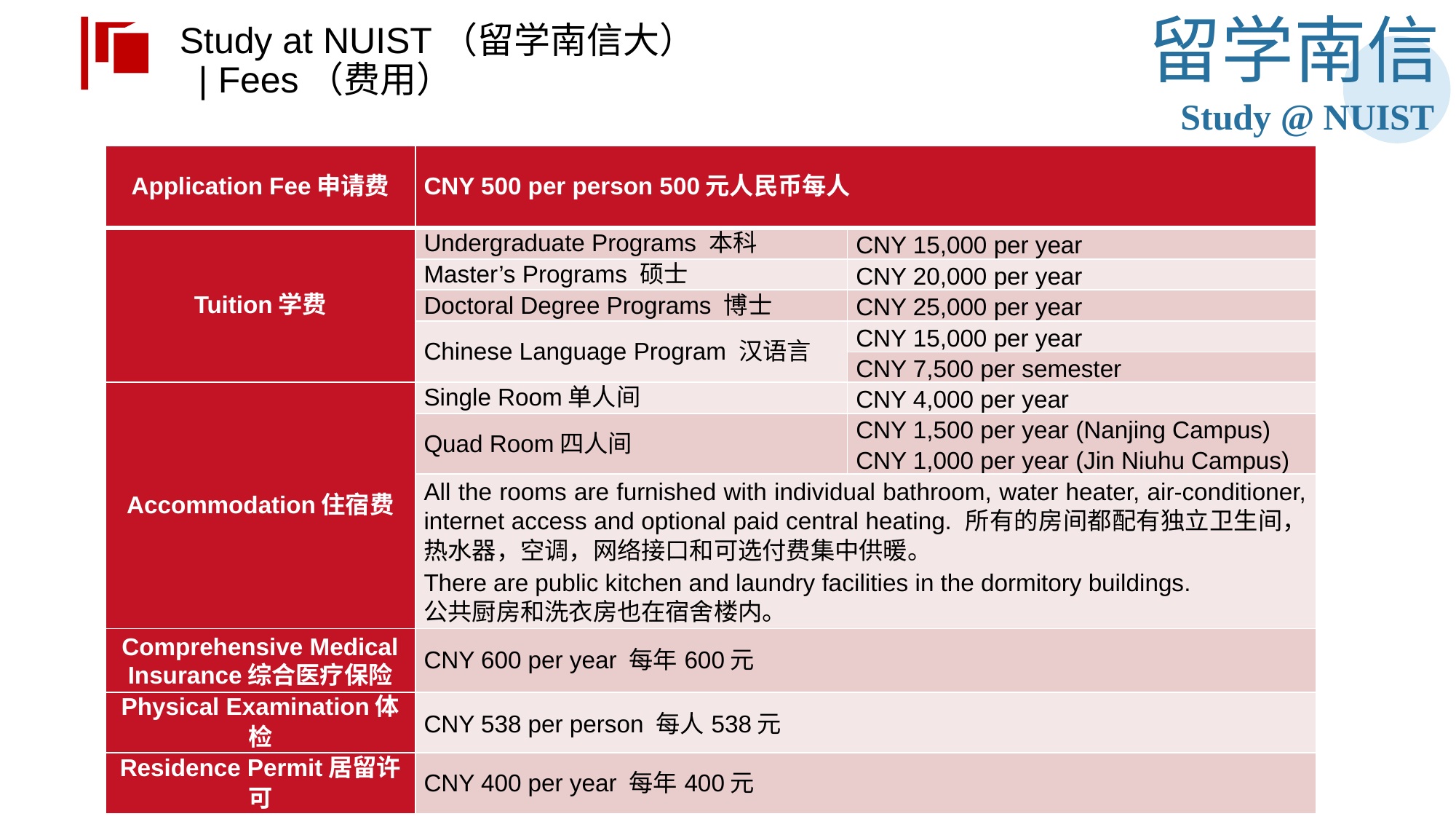

# Study at NUIST（留学南信大） | Fees（费用）
| Application Fee申请费 | CNY 500 per person 500元人民币每人 |  |
| --- | --- | --- |
| Tuition学费 | Undergraduate Programs 本科 | CNY 15,000 per year |
|  | Master’s Programs 硕士 | CNY 20,000 per year |
|  | Doctoral Degree Programs 博士 | CNY 25,000 per year |
|  | Chinese Language Program 汉语言 | CNY 15,000 per year |
|  |  | CNY 7,500 per semester |
| Accommodation住宿费 | Single Room单人间 | CNY 4,000 per year |
|  | Quad Room四人间 | CNY 1,500 per year (Nanjing Campus) CNY 1,000 per year (Jin Niuhu Campus) |
|  | All the rooms are furnished with individual bathroom, water heater, air-conditioner, internet access and optional paid central heating. 所有的房间都配有独立卫生间，热水器，空调，网络接口和可选付费集中供暖。 There are public kitchen and laundry facilities in the dormitory buildings. 公共厨房和洗衣房也在宿舍楼内。 |  |
| Comprehensive Medical Insurance综合医疗保险 | CNY 600 per year 每年600元 |  |
| Physical Examination体检 | CNY 538 per person 每人538元 |  |
| Residence Permit居留许可 | CNY 400 per year 每年400元 |  |
20